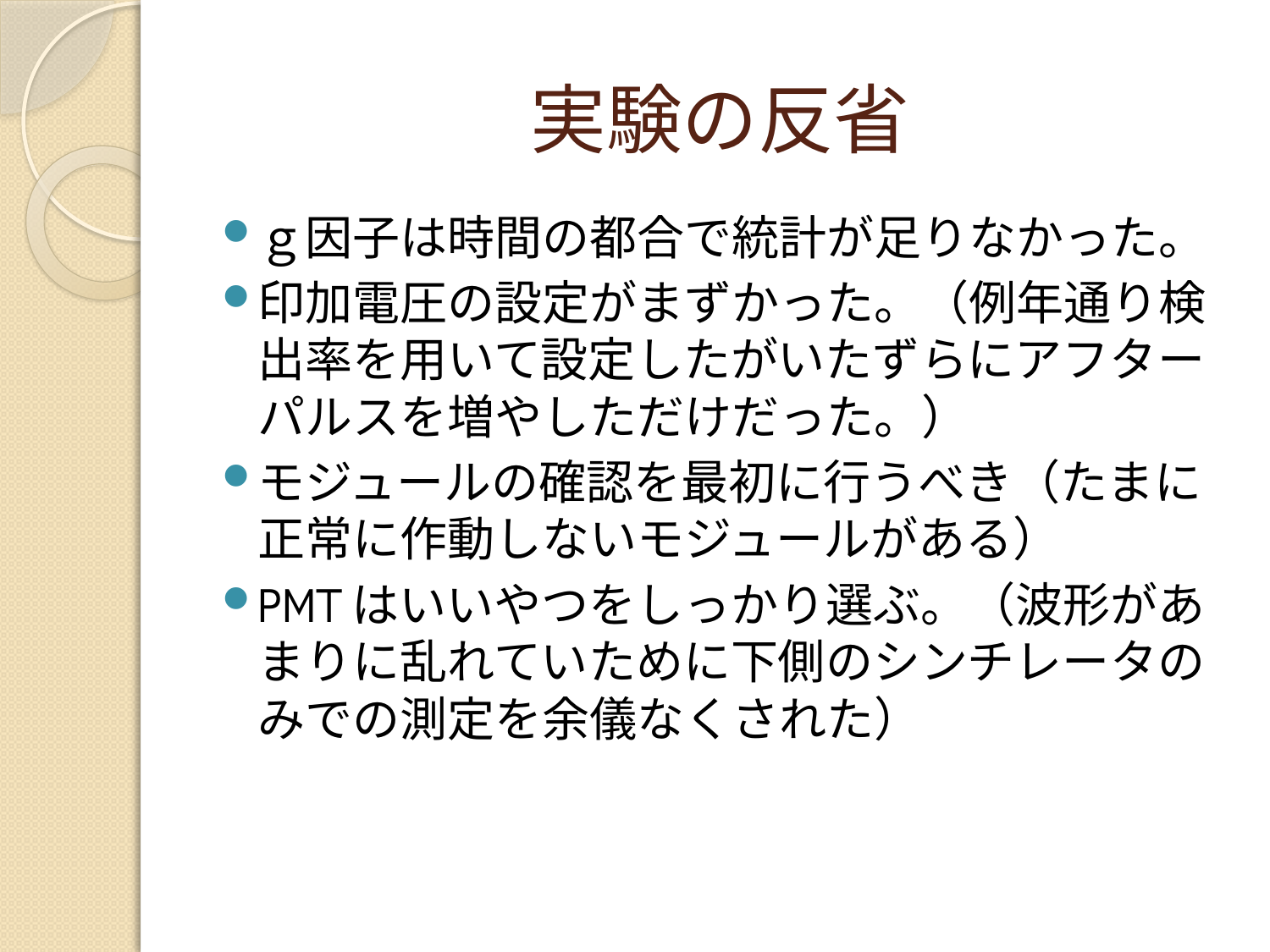

# 実験の反省
ｇ因子は時間の都合で統計が足りなかった。
印加電圧の設定がまずかった。（例年通り検出率を用いて設定したがいたずらにアフターパルスを増やしただけだった。）
モジュールの確認を最初に行うべき（たまに正常に作動しないモジュールがある）
PMTはいいやつをしっかり選ぶ。（波形があまりに乱れていために下側のシンチレータのみでの測定を余儀なくされた）